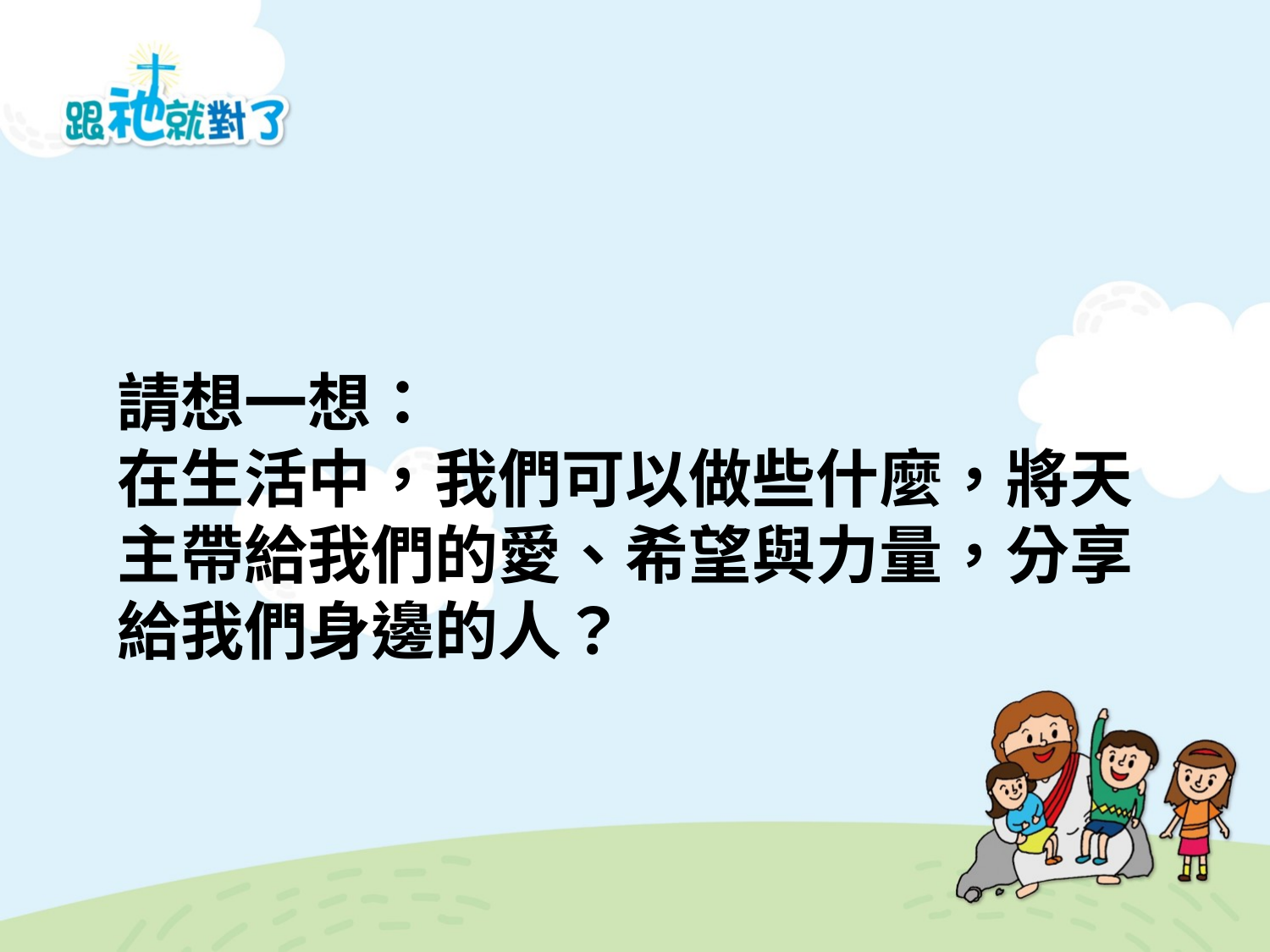

請想一想：
在生活中，我們可以做些什麼，將天主帶給我們的愛、希望與力量，分享給我們身邊的人？